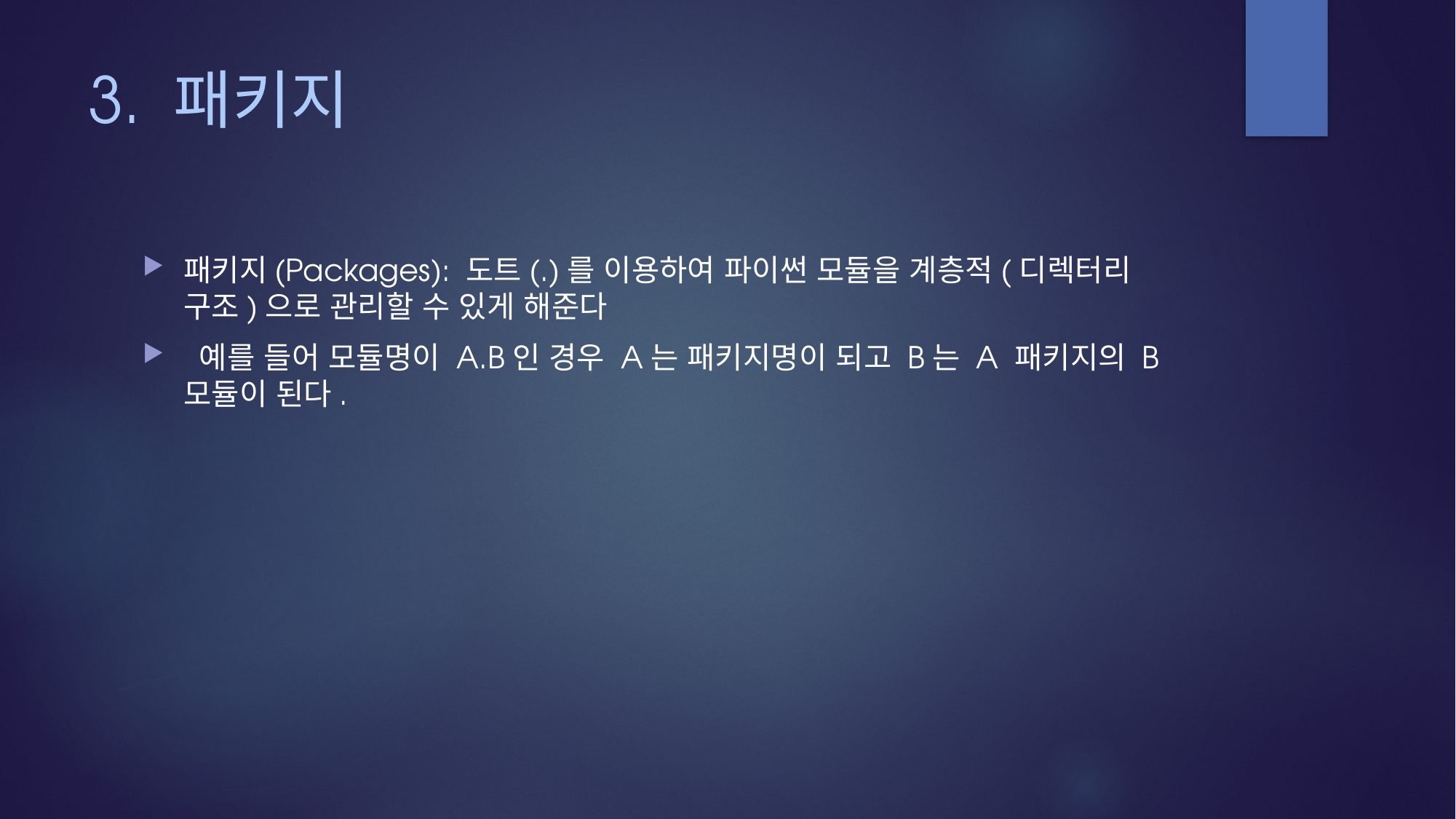

# 3. 패키지
패키지(Packages): 도트(.)를 이용하여 파이썬 모듈을 계층적(디렉터리 구조)으로 관리할 수 있게 해준다
 예를 들어 모듈명이 A.B인 경우 A는 패키지명이 되고 B는 A 패키지의 B 모듈이 된다.